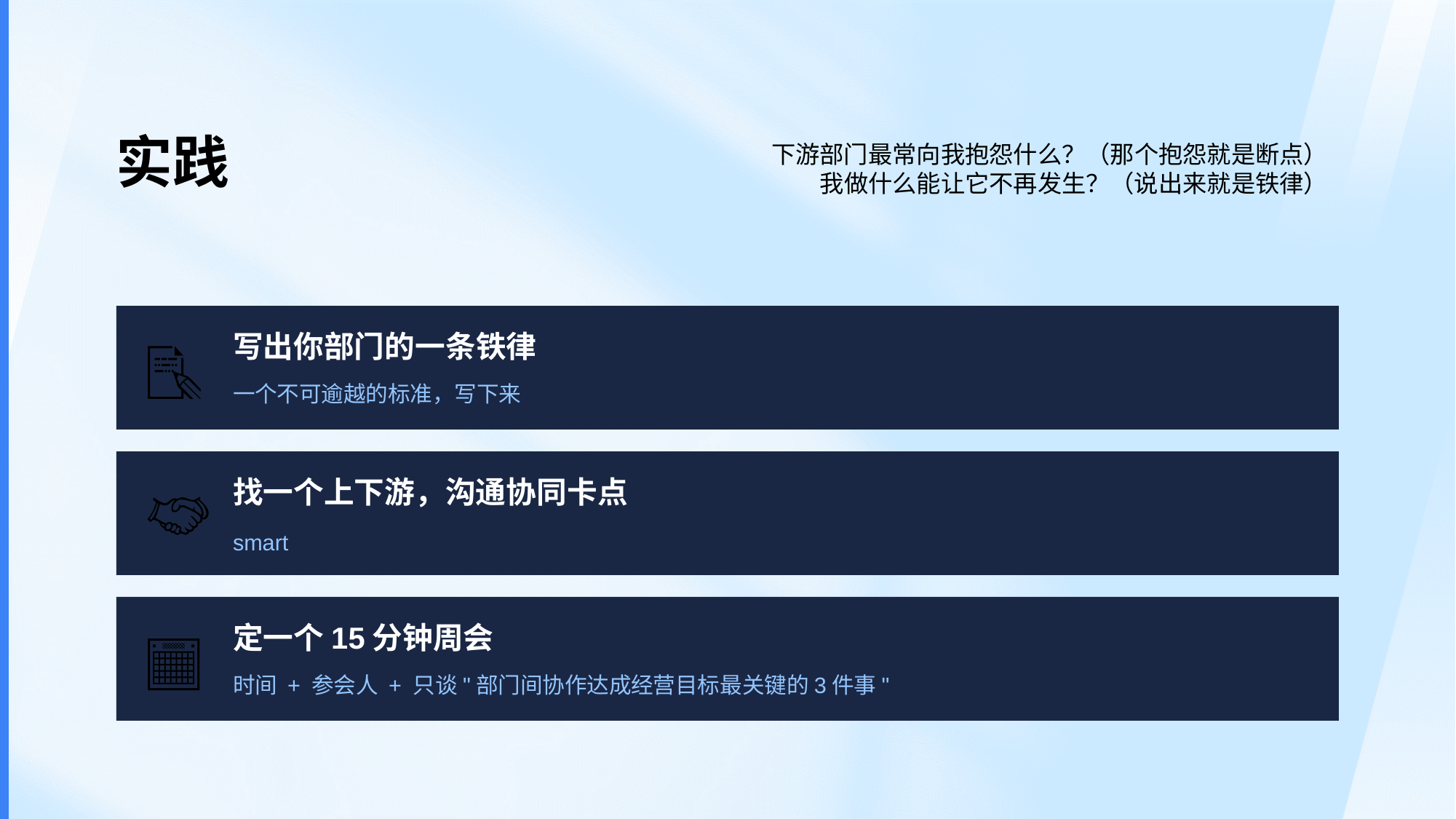

实践
下游部门最常向我抱怨什么？（那个抱怨就是断点）
我做什么能让它不再发生？（说出来就是铁律）

写出你部门的一条铁律
📝
一个不可逾越的标准，写下来

找一个上下游，沟通协同卡点
🤝
smart

定一个15分钟周会
📅
时间 + 参会人 + 只谈"部门间协作达成经营目标最关键的3件事"